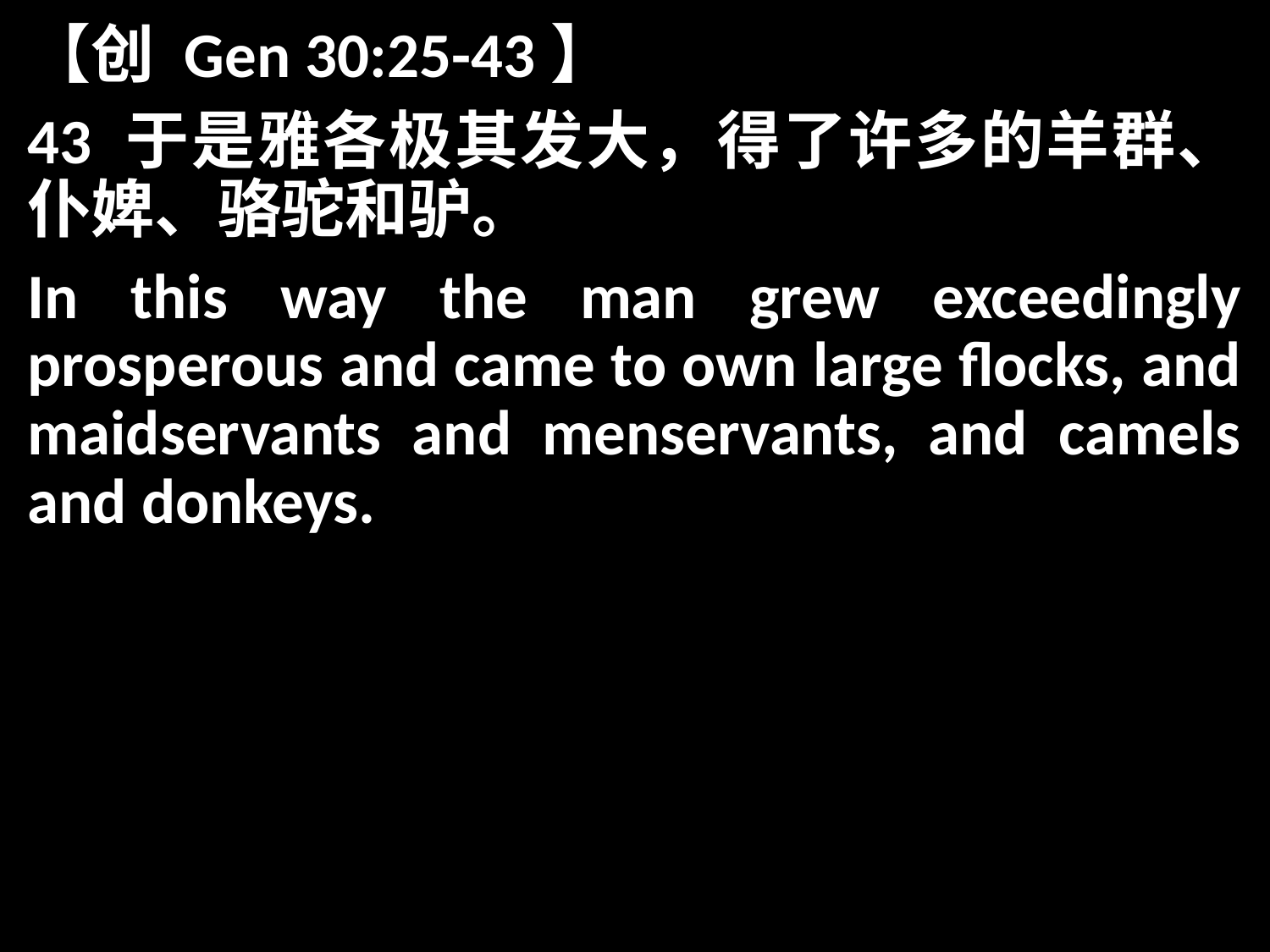

【创 Gen 30:25-43】
43 于是雅各极其发大，得了许多的羊群、仆婢、骆驼和驴。
In this way the man grew exceedingly prosperous and came to own large flocks, and maidservants and menservants, and camels and donkeys.